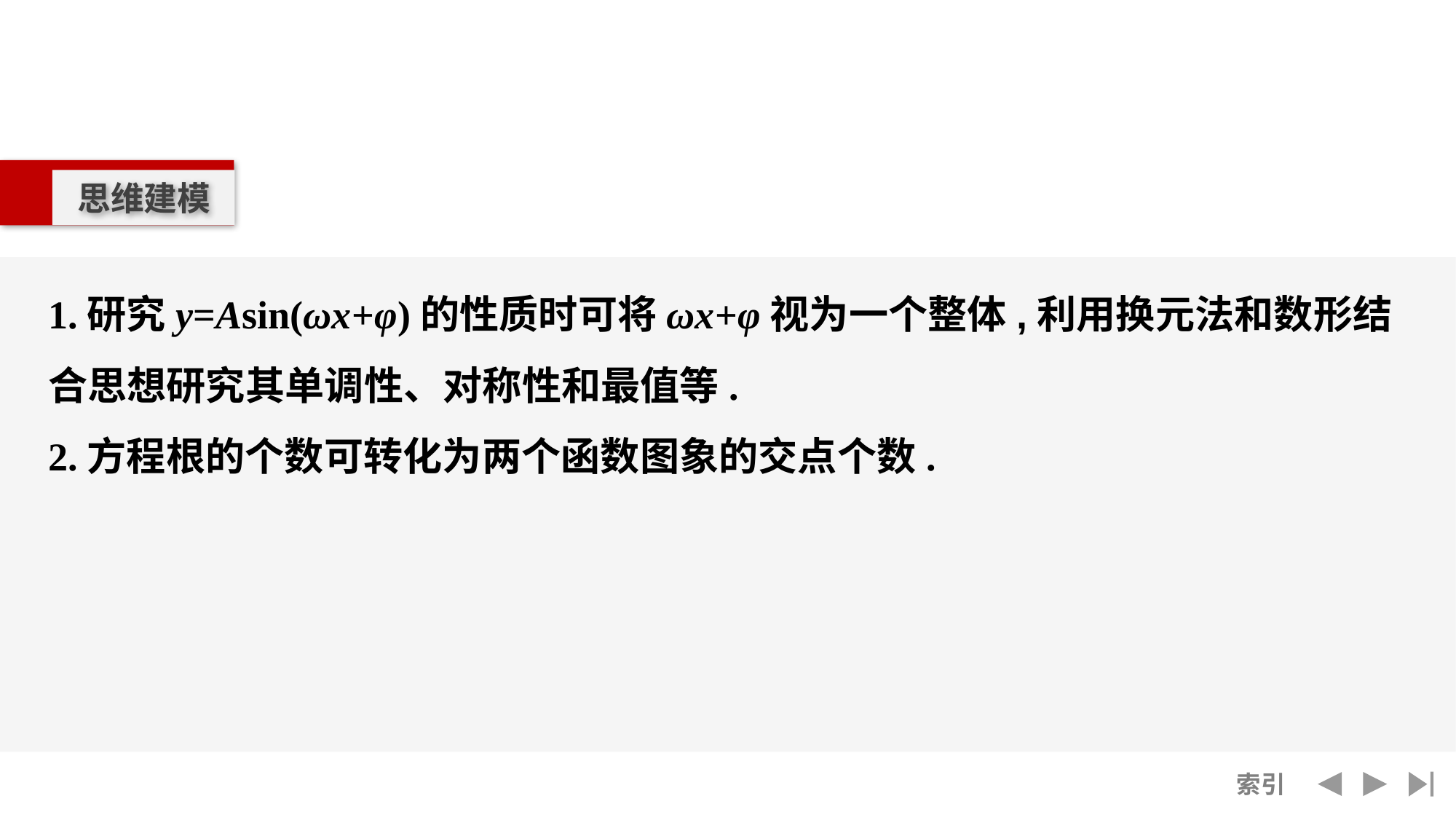

思维建模

1.研究y=Asin(ωx+φ)的性质时可将ωx+φ视为一个整体,利用换元法和数形结合思想研究其单调性、对称性和最值等.
2.方程根的个数可转化为两个函数图象的交点个数.